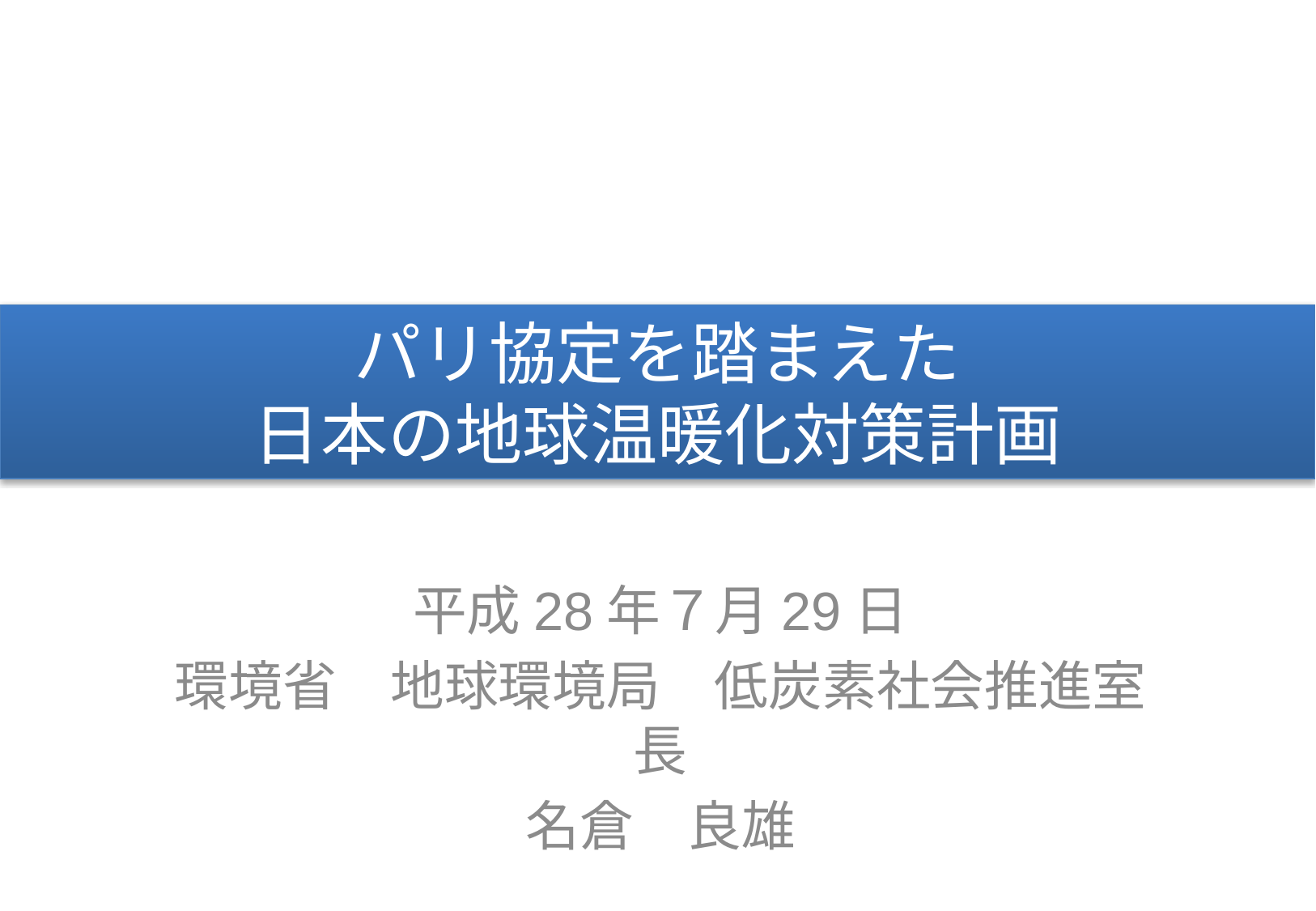

# パリ協定を踏まえた 日本の地球温暖化対策計画
平成28年７月29日
環境省　地球環境局　低炭素社会推進室長
名倉　良雄